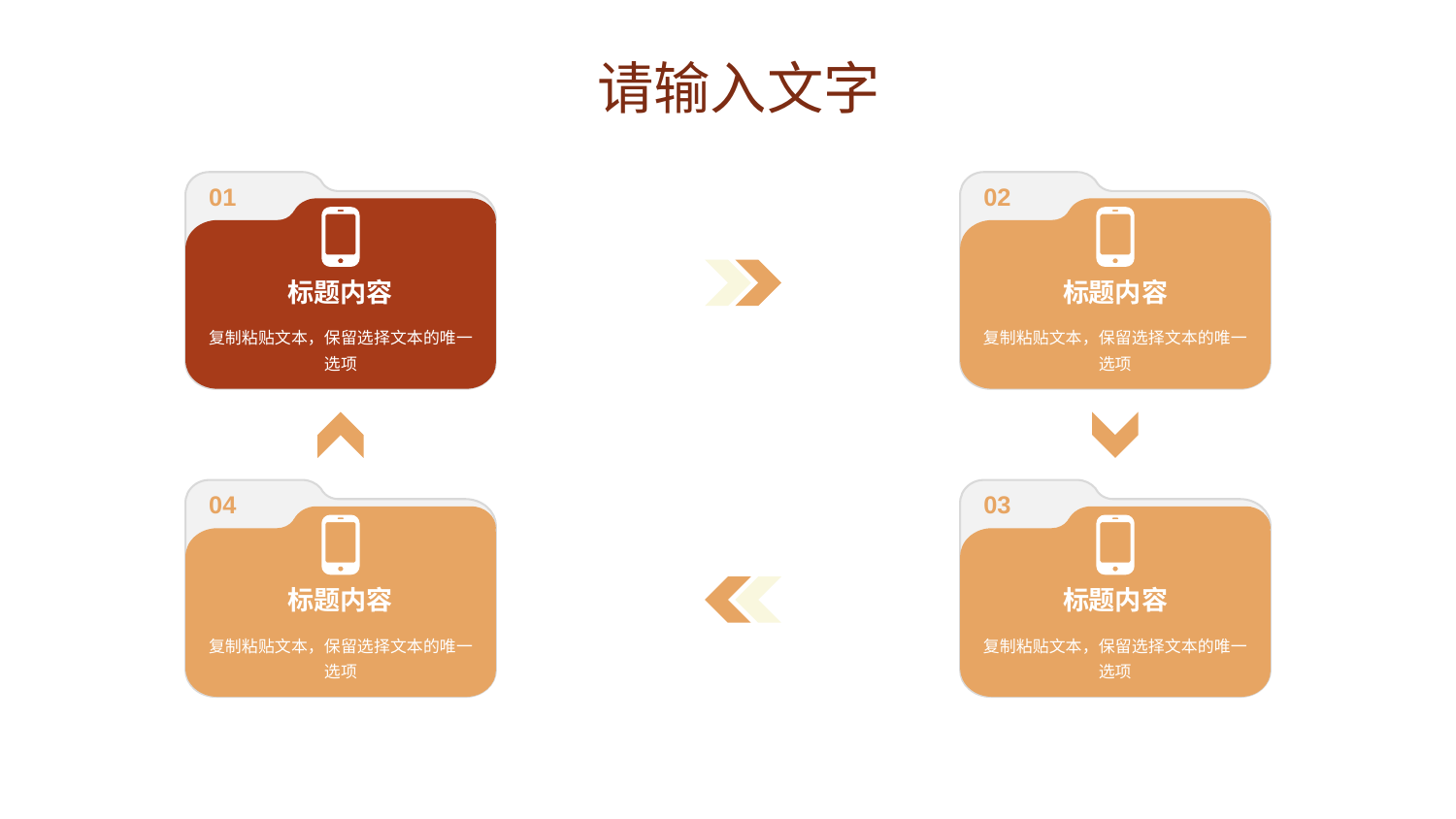

01

标题内容
复制粘贴文本，保留选择文本的唯一选项

02

标题内容
复制粘贴文本，保留选择文本的唯一选项

04

标题内容
复制粘贴文本，保留选择文本的唯一选项

03

标题内容
复制粘贴文本，保留选择文本的唯一选项